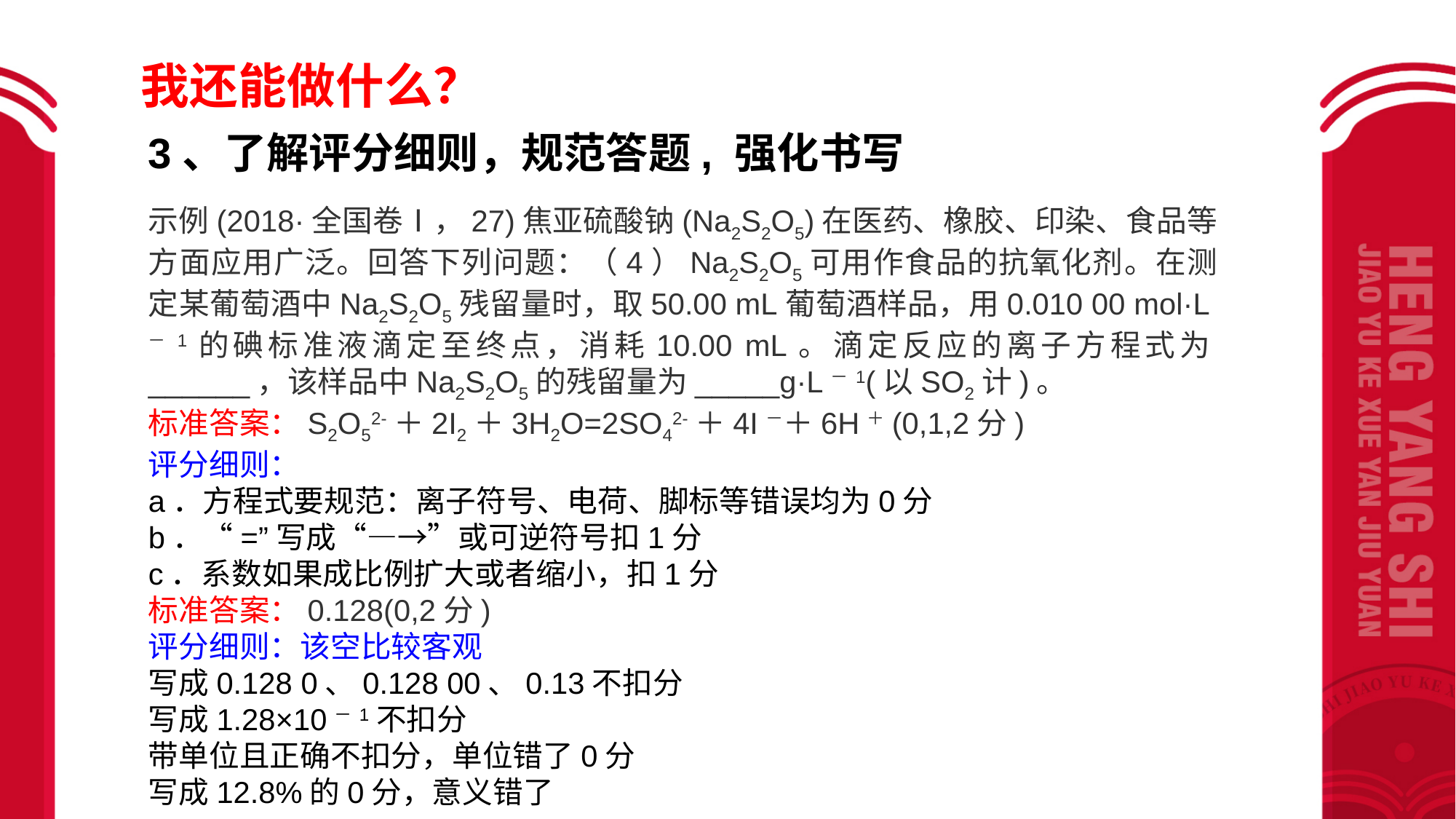

我还能做什么？
3、了解评分细则，规范答题, 强化书写
示例(2018·全国卷Ⅰ，27)焦亚硫酸钠(Na2S2O5)在医药、橡胶、印染、食品等方面应用广泛。回答下列问题：（4）Na2S2O5可用作食品的抗氧化剂。在测定某葡萄酒中Na2S2O5残留量时，取50.00 mL葡萄酒样品，用0.010 00 mol·L－1的碘标准液滴定至终点，消耗10.00 mL。滴定反应的离子方程式为______，该样品中Na2S2O5的残留量为_____g·L－1(以SO2计)。
标准答案：S2O52-＋2I2＋3H2O=2SO42-＋4I－＋6H＋(0,1,2分)
评分细则：
a．方程式要规范：离子符号、电荷、脚标等错误均为0分
b．“=”写成“―→”或可逆符号扣1分
c．系数如果成比例扩大或者缩小，扣1分
标准答案：0.128(0,2分)
评分细则：该空比较客观
写成0.128 0、0.128 00、0.13不扣分
写成1.28×10－1不扣分
带单位且正确不扣分，单位错了0分
写成12.8%的0分，意义错了